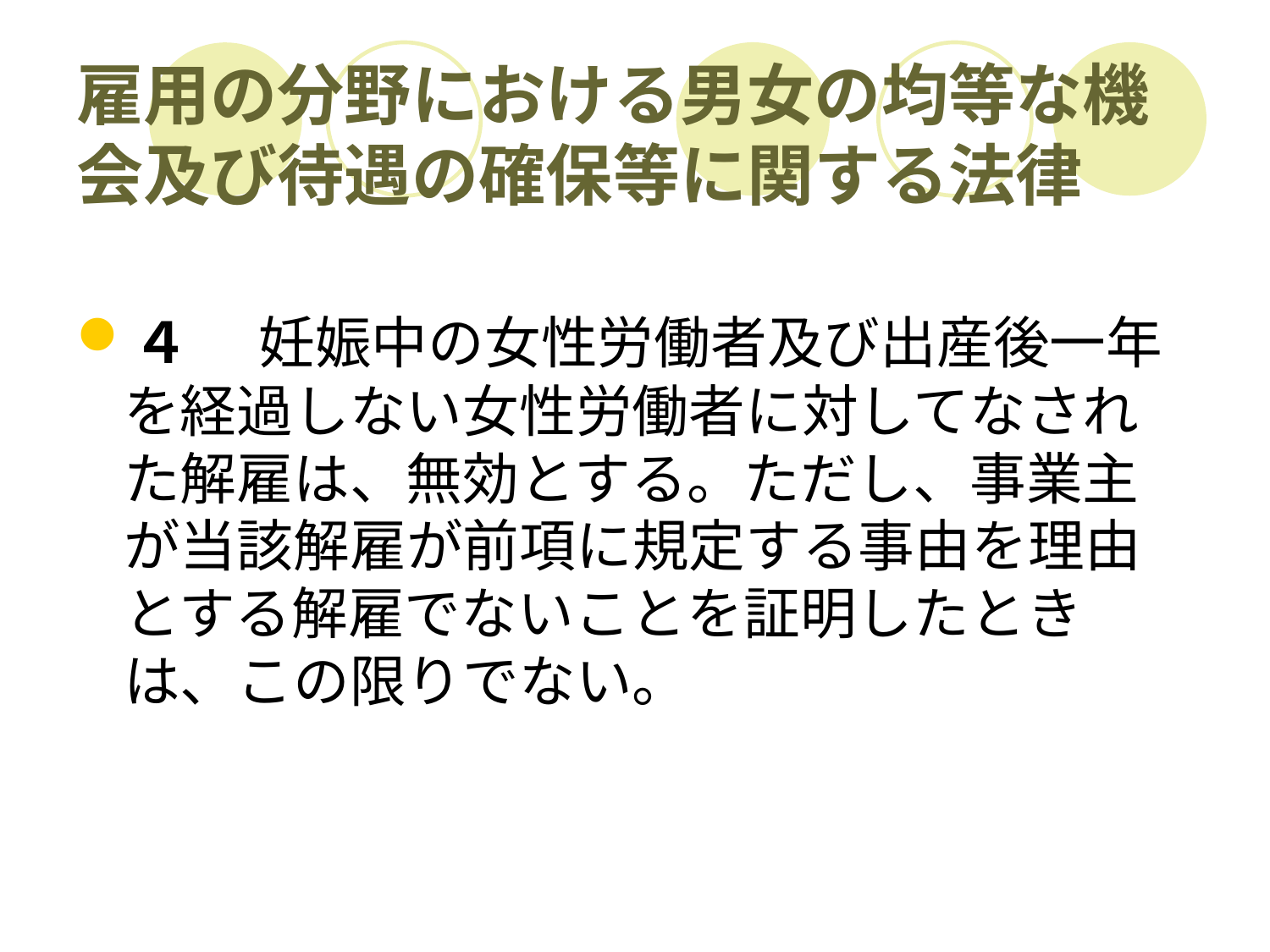

# 雇用の分野における男女の均等な機会及び待遇の確保等に関する法律

４ 　妊娠中の女性労働者及び出産後一年を経過しない女性労働者に対してなされた解雇は、無効とする。ただし、事業主が当該解雇が前項に規定する事由を理由とする解雇でないことを証明したときは、この限りでない。